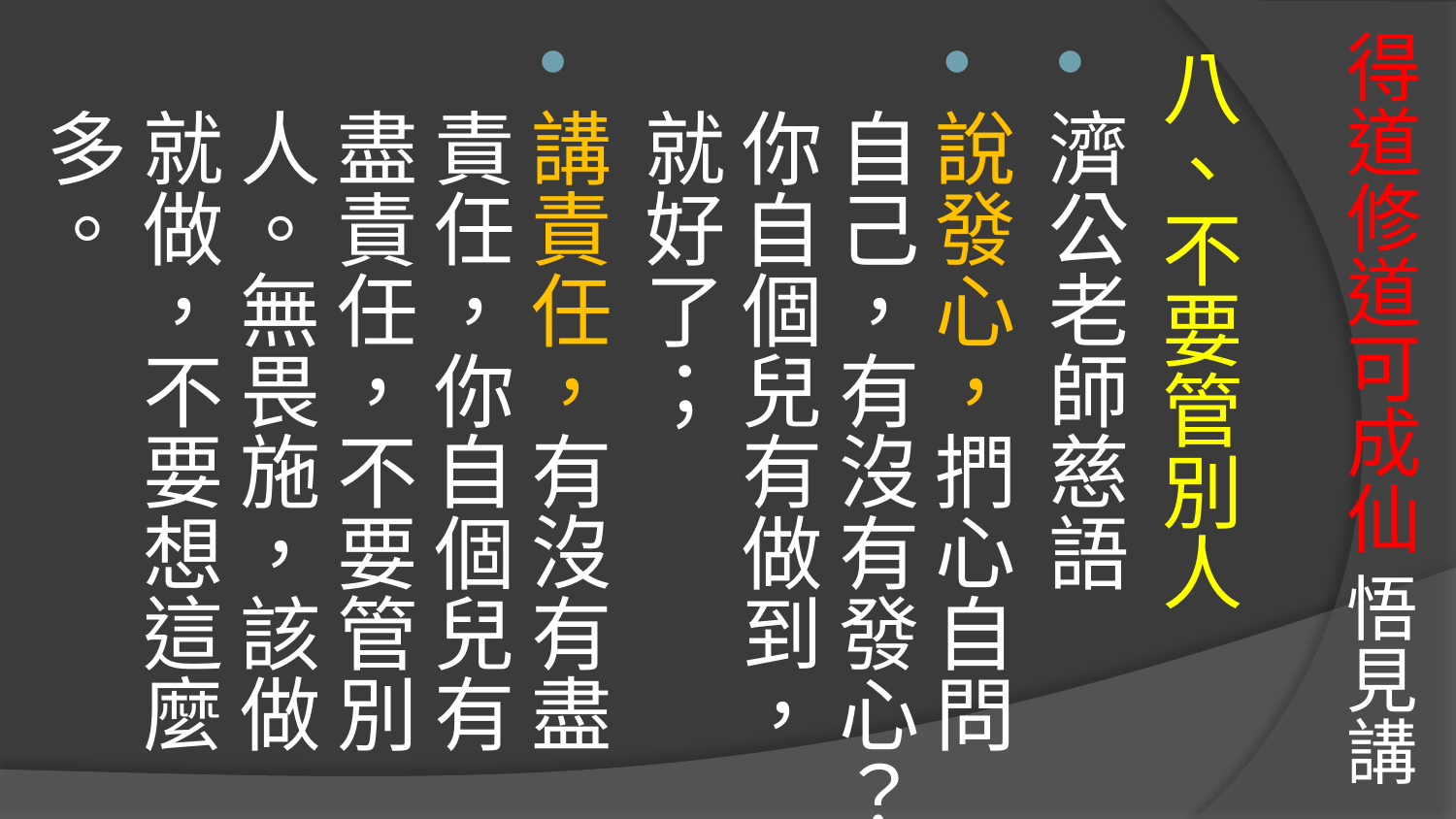

# 得道修道可成仙 悟見講
八、不要管別人
濟公老師慈語
說發心，捫心自問自己，有沒有發心？你自個兒有做到，就好了；
講責任，有沒有盡責任，你自個兒有盡責任，不要管別人。無畏施，該做就做，不要想這麼多。